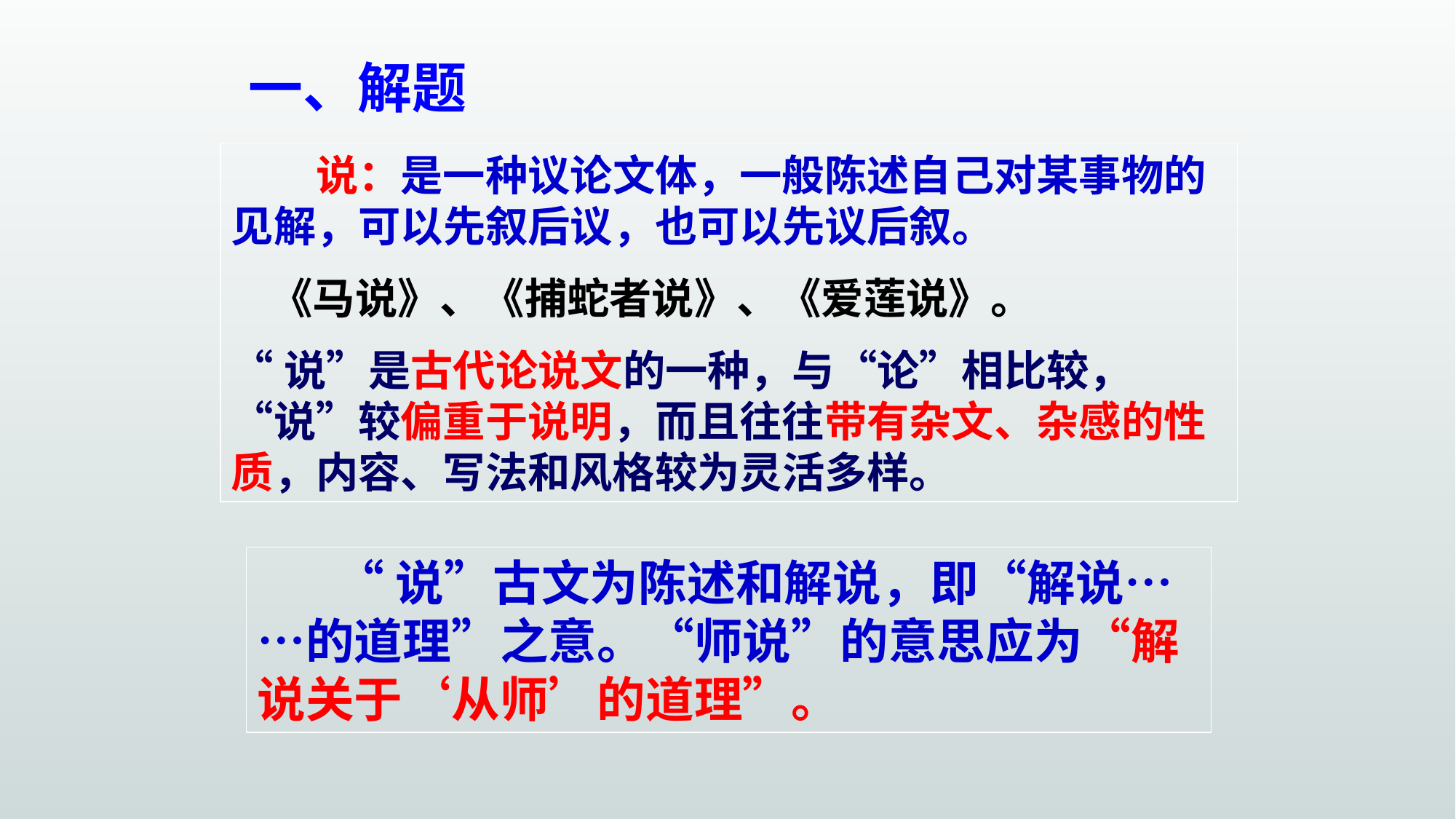

一、解题
　　说：是一种议论文体，一般陈述自己对某事物的见解，可以先叙后议，也可以先议后叙。
   《马说》、《捕蛇者说》、《爱莲说》。
“说”是古代论说文的一种，与“论”相比较，“说”较偏重于说明，而且往往带有杂文、杂感的性质，内容、写法和风格较为灵活多样。
        “说”古文为陈述和解说，即“解说……的道理”之意。“师说”的意思应为“解说关于‘从师’的道理”。